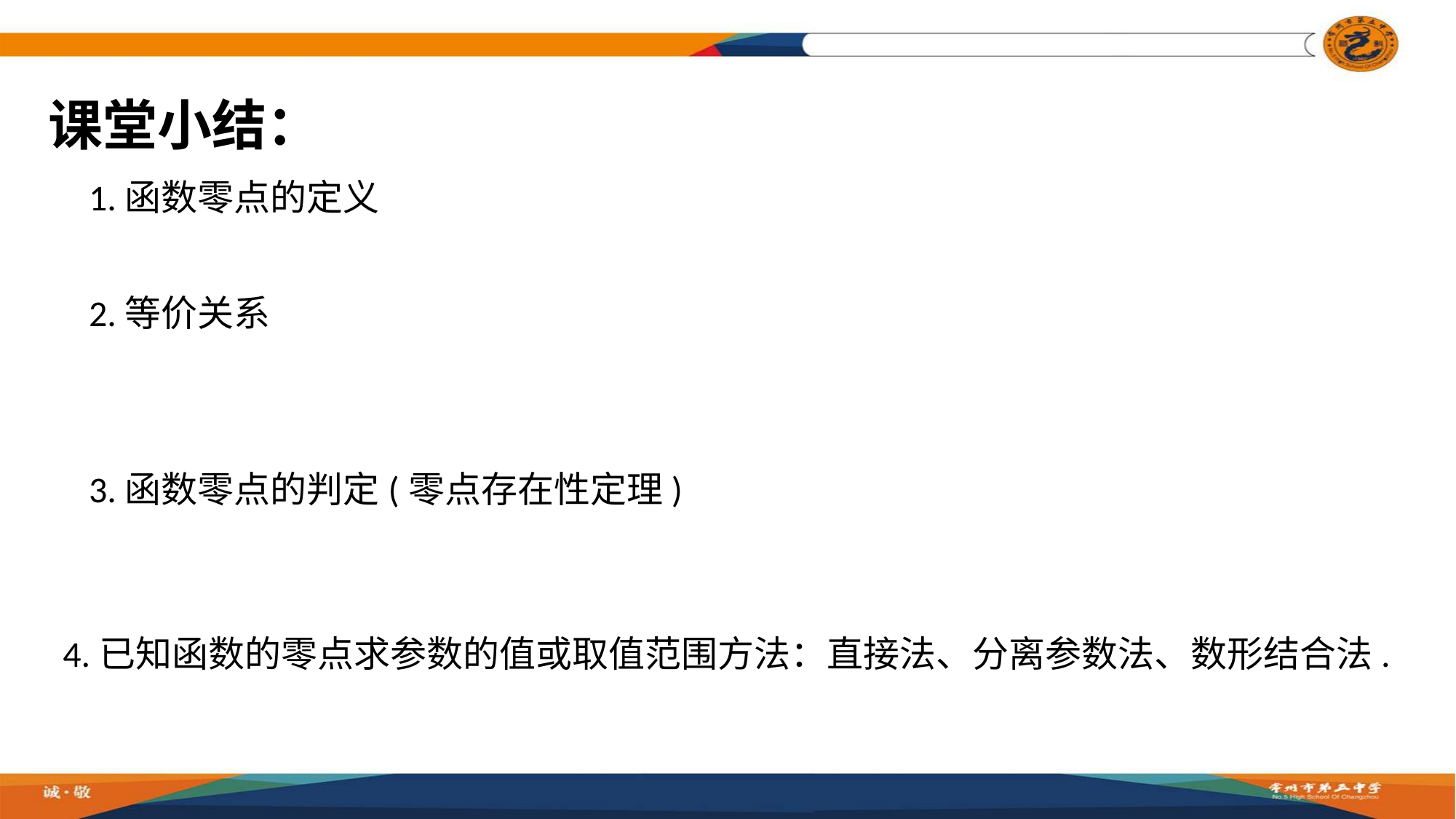

课堂小结：
1.函数零点的定义

2.等价关系

3.函数零点的判定(零点存在性定理)

4.已知函数的零点求参数的值或取值范围方法：直接法、分离参数法、数形结合法.